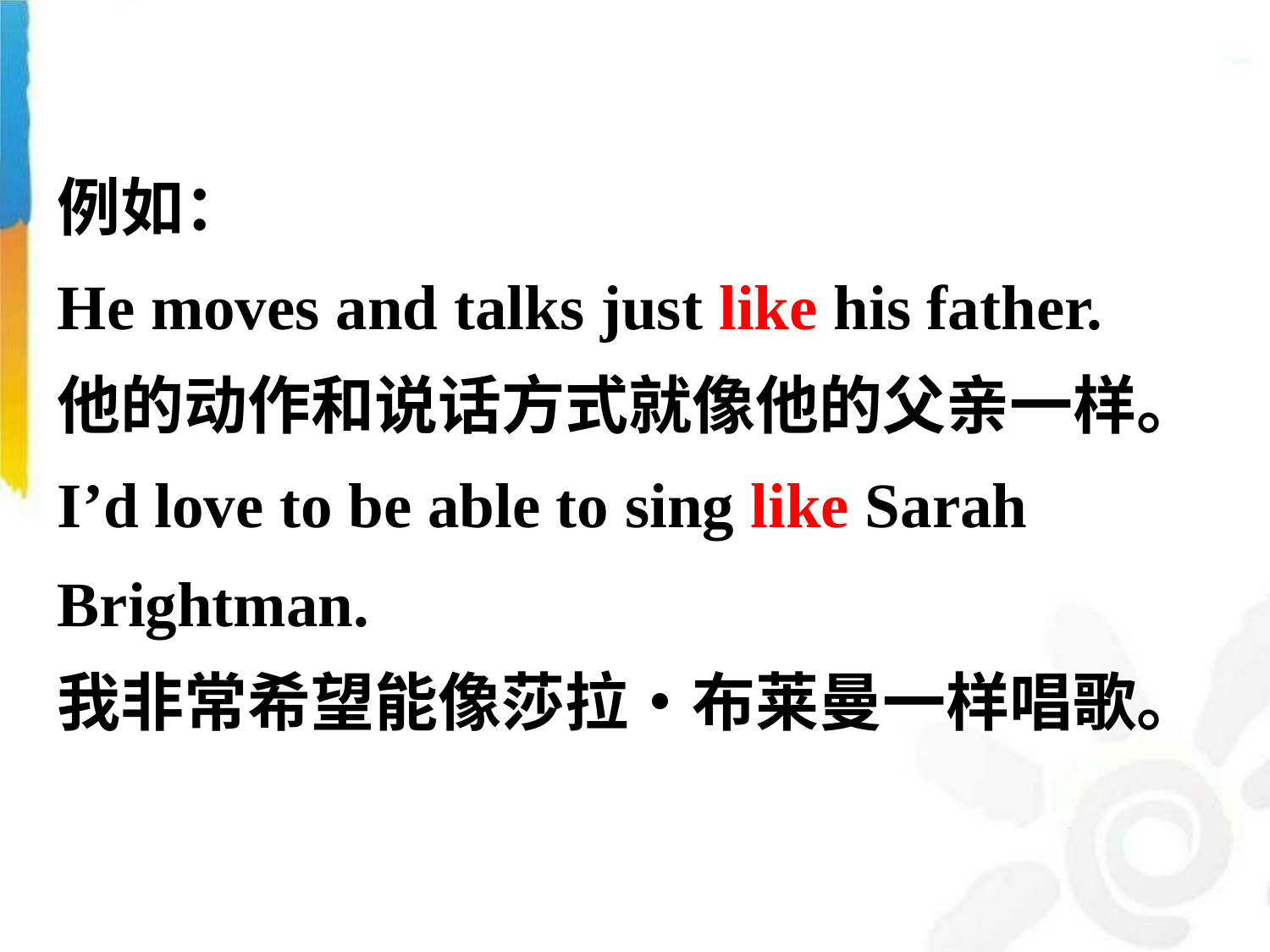

例如：
He moves and talks just like his father.
他的动作和说话方式就像他的父亲一样。
I’d love to be able to sing like Sarah Brightman.
我非常希望能像莎拉•布莱曼一样唱歌。